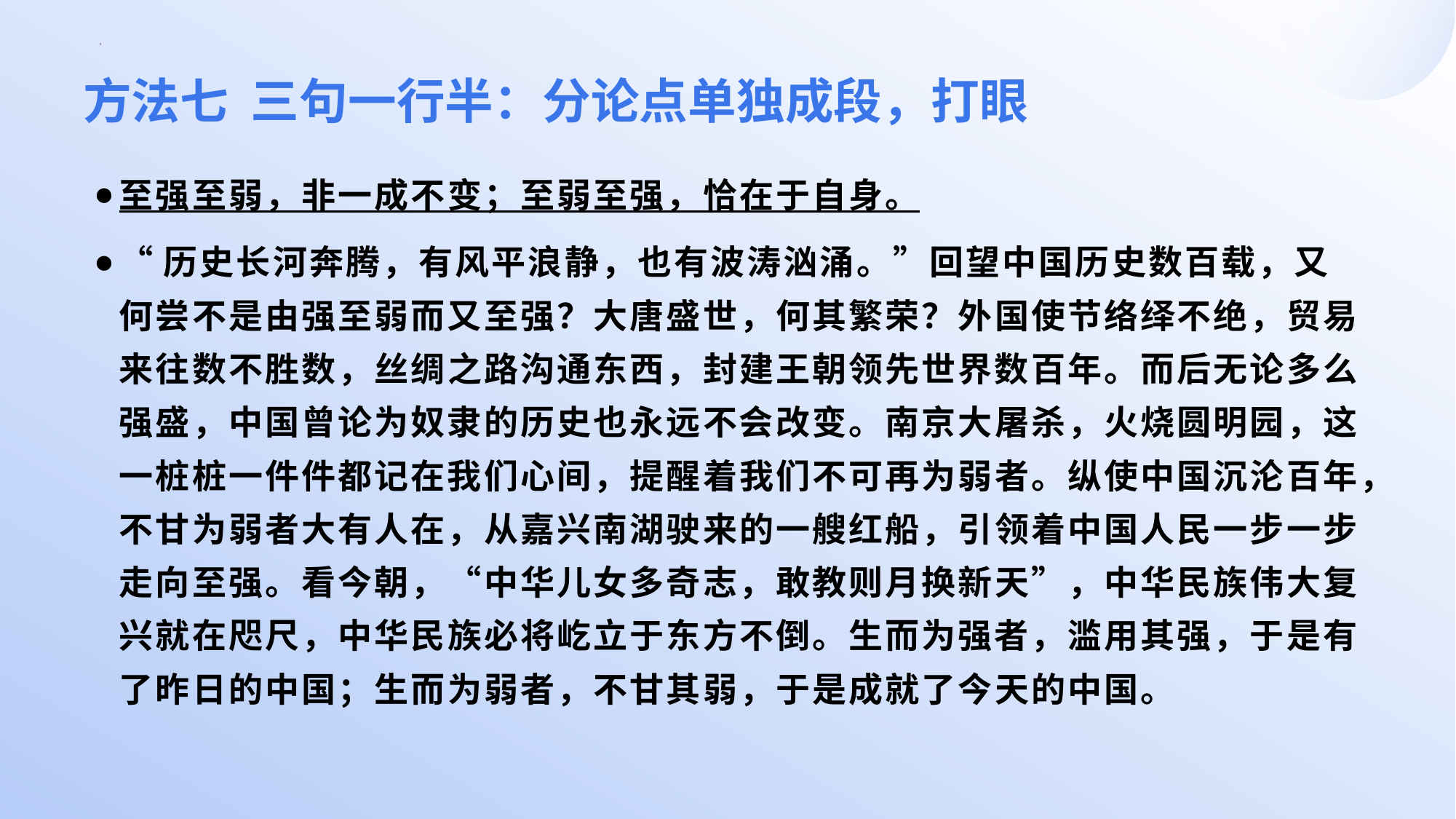

# 方法七  三句一行半：分论点单独成段，打眼
至强至弱，非一成不变；至弱至强，恰在于自身。
“历史长河奔腾，有风平浪静，也有波涛汹涌。”回望中国历史数百载，又何尝不是由强至弱而又至强？大唐盛世，何其繁荣？外国使节络绎不绝，贸易来往数不胜数，丝绸之路沟通东西，封建王朝领先世界数百年。而后无论多么强盛，中国曾论为奴隶的历史也永远不会改变。南京大屠杀，火烧圆明园，这一桩桩一件件都记在我们心间，提醒着我们不可再为弱者。纵使中国沉沦百年，不甘为弱者大有人在，从嘉兴南湖驶来的一艘红船，引领着中国人民一步一步走向至强。看今朝，“中华儿女多奇志，敢教则月换新天”，中华民族伟大复兴就在咫尺，中华民族必将屹立于东方不倒。生而为强者，滥用其强，于是有了昨日的中国；生而为弱者，不甘其弱，于是成就了今天的中国。